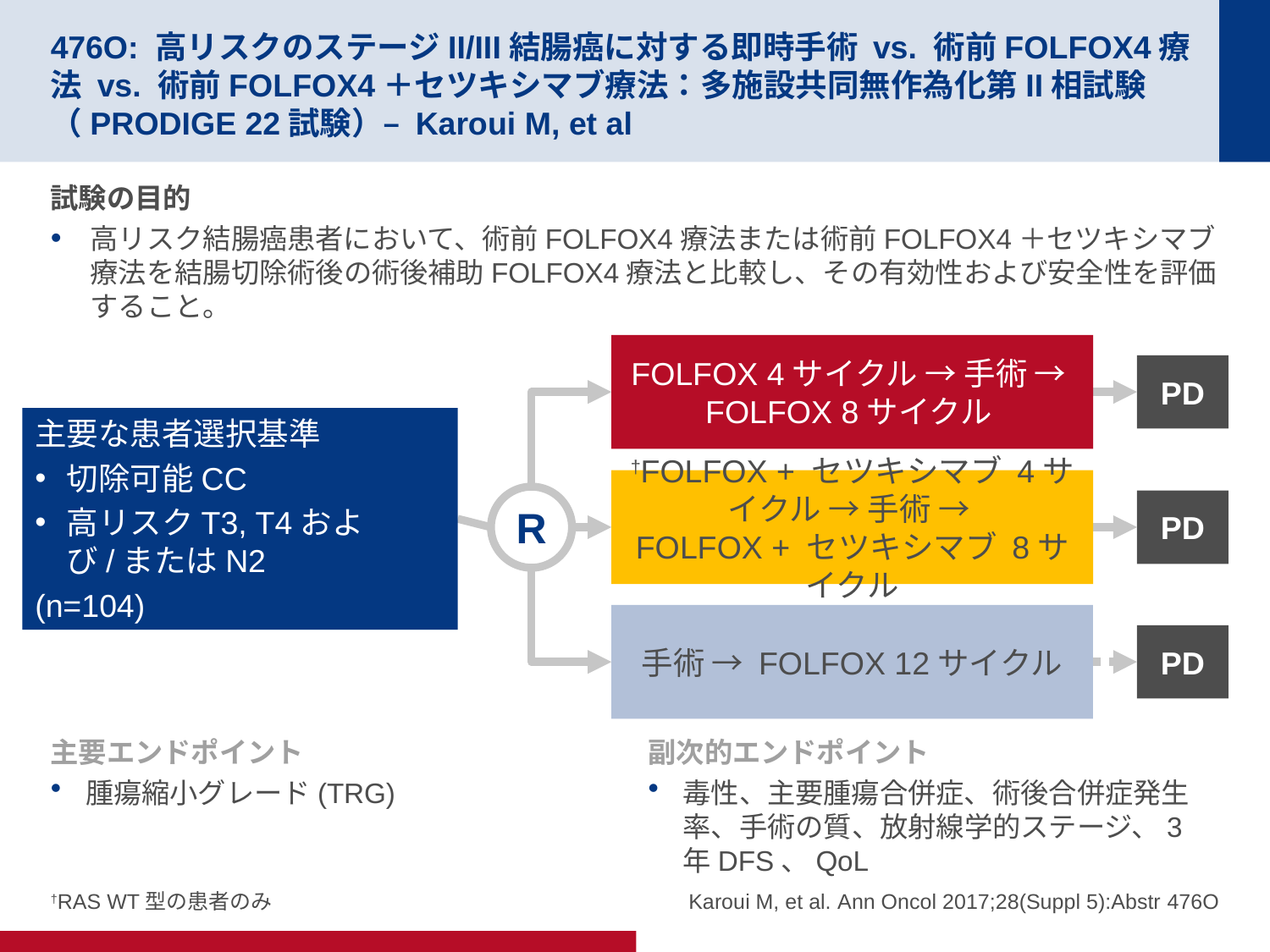

# 476O: 高リスクのステージII/III結腸癌に対する即時手術 vs. 術前FOLFOX4療法 vs. 術前FOLFOX4＋セツキシマブ療法：多施設共同無作為化第II相試験（PRODIGE 22試験）– Karoui M, et al
試験の目的
高リスク結腸癌患者において、術前FOLFOX4療法または術前FOLFOX4＋セツキシマブ療法を結腸切除術後の術後補助FOLFOX4療法と比較し、その有効性および安全性を評価すること。

FOLFOX 4サイクル → 手術 →
FOLFOX 8サイクル
PD
主要な患者選択基準
切除可能CC
高リスクT3, T4および/またはN2
(n=104)
†FOLFOX + セツキシマブ 4サイクル → 手術 →
FOLFOX + セツキシマブ 8サイクル
R
PD
手術 → FOLFOX 12サイクル
PD
主要エンドポイント
腫瘍縮小グレード(TRG)
副次的エンドポイント
毒性、主要腫瘍合併症、術後合併症発生率、手術の質、放射線学的ステージ、3年DFS、QoL
†RAS WT型の患者のみ
Karoui M, et al. Ann Oncol 2017;28(Suppl 5):Abstr 476O